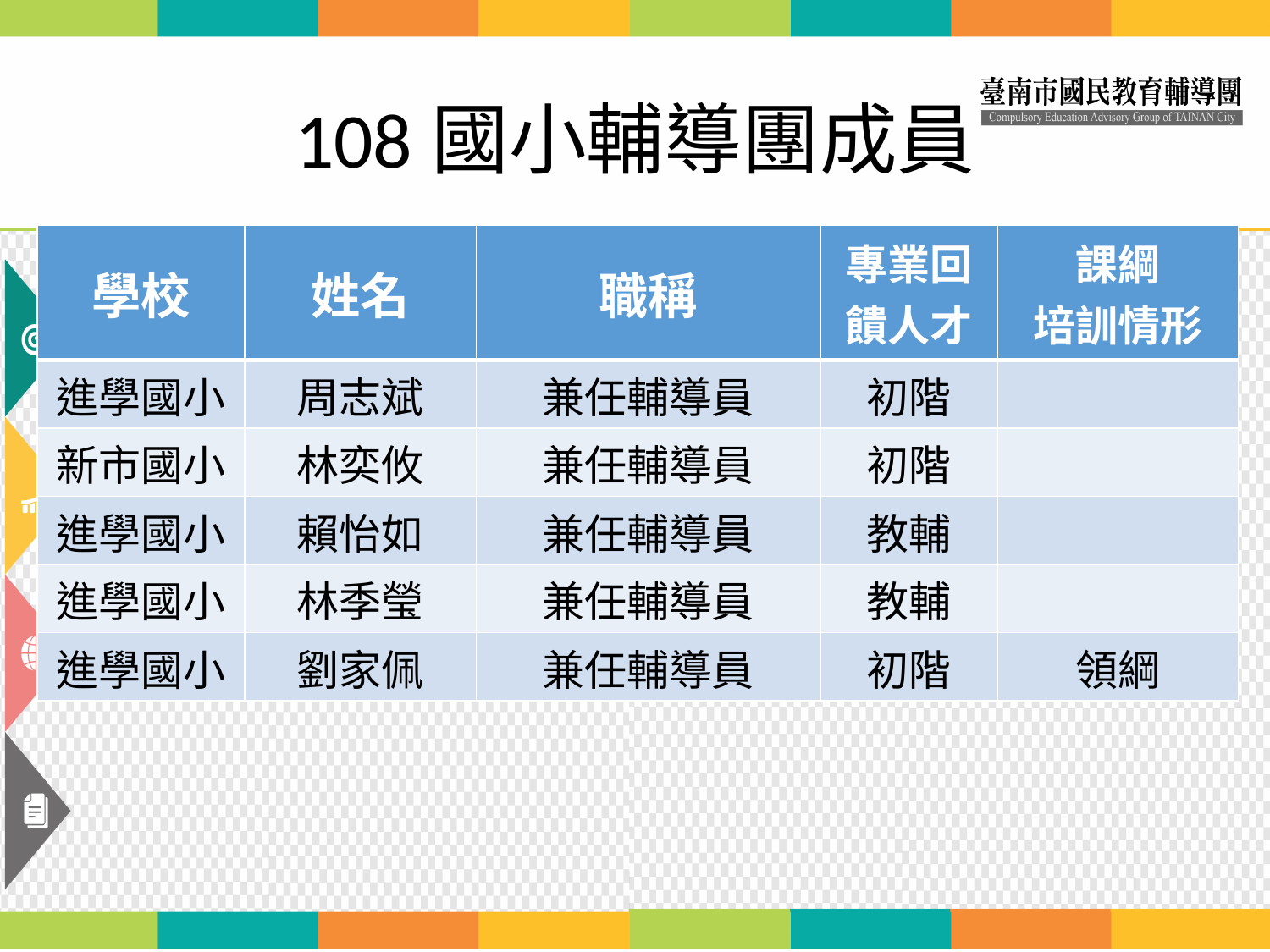

# 108國小輔導團成員
| 學校 | 姓名 | 職稱 | 專業回饋人才 | 課綱 培訓情形 |
| --- | --- | --- | --- | --- |
| 進學國小 | 周志斌 | 兼任輔導員 | 初階 |  |
| 新市國小 | 林奕攸 | 兼任輔導員 | 初階 |  |
| 進學國小 | 賴怡如 | 兼任輔導員 | 教輔 |  |
| 進學國小 | 林季瑩 | 兼任輔導員 | 教輔 |  |
| 進學國小 | 劉家佩 | 兼任輔導員 | 初階 | 領綱 |